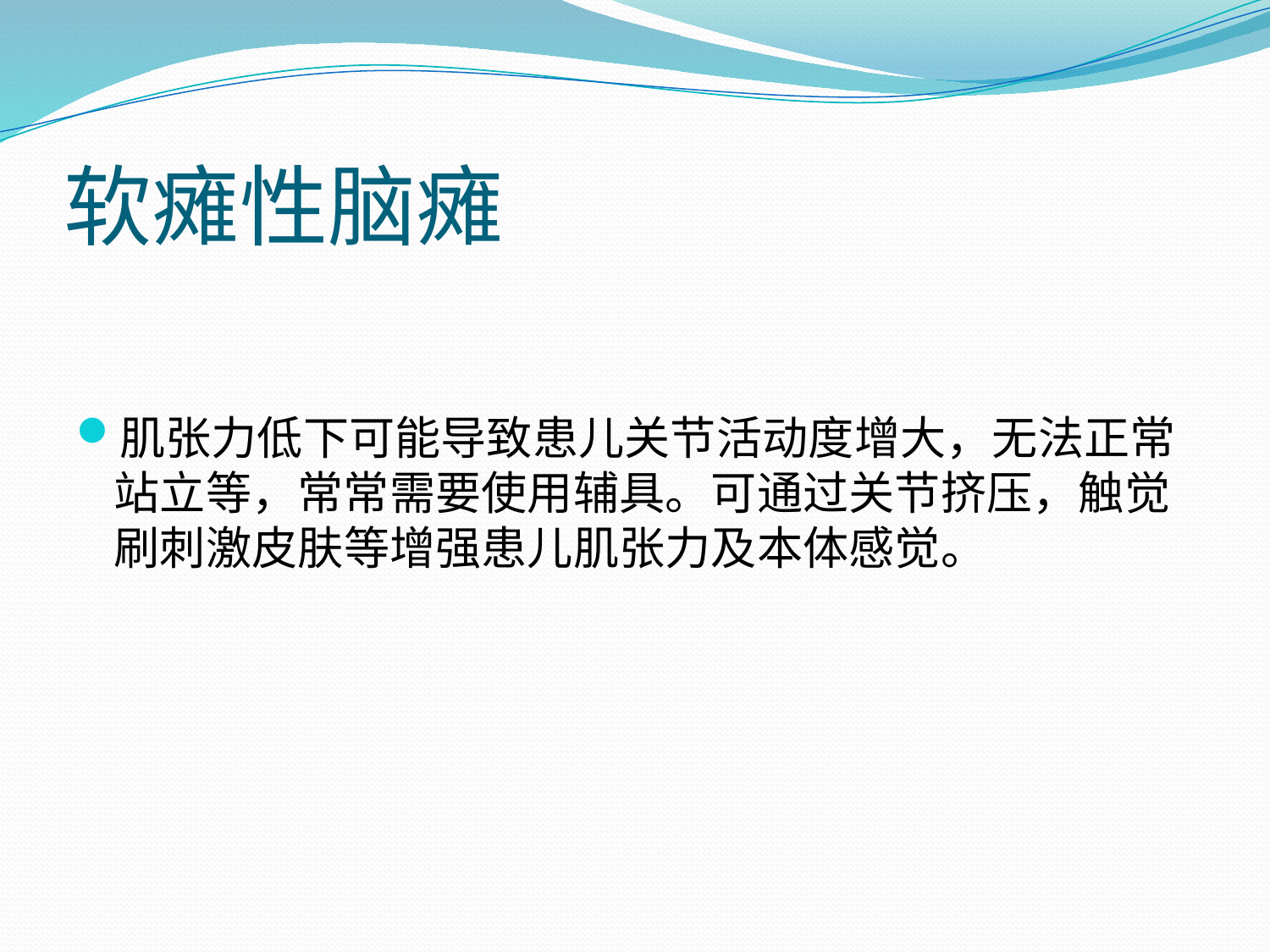

# 软瘫性脑瘫
肌张力低下可能导致患儿关节活动度增大，无法正常站立等，常常需要使用辅具。可通过关节挤压，触觉刷刺激皮肤等增强患儿肌张力及本体感觉。